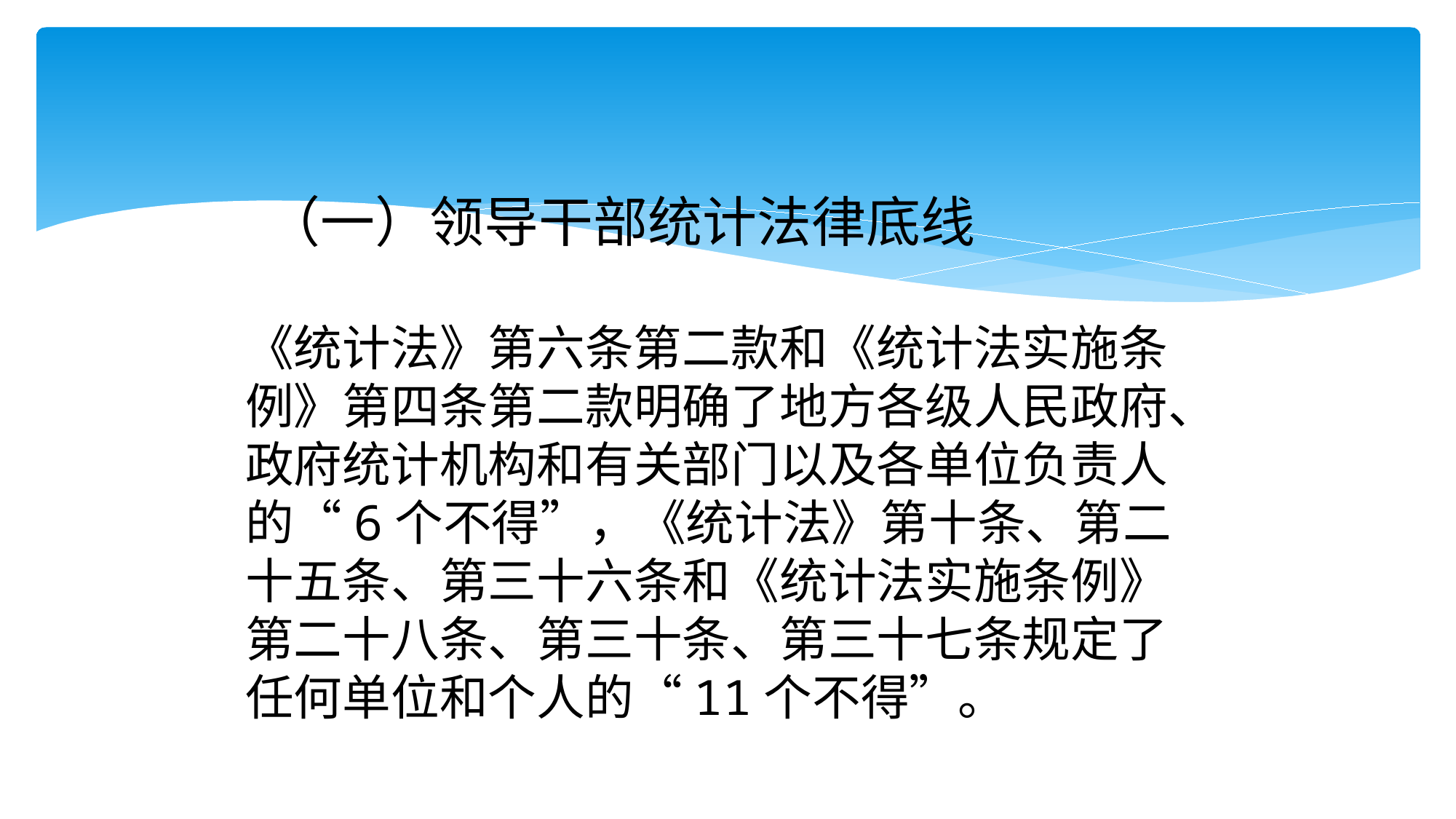

# （一）领导干部统计法律底线
《统计法》第六条第二款和《统计法实施条例》第四条第二款明确了地方各级人民政府、政府统计机构和有关部门以及各单位负责人的“6个不得”，《统计法》第十条、第二十五条、第三十六条和《统计法实施条例》第二十八条、第三十条、第三十七条规定了任何单位和个人的“11个不得”。

6